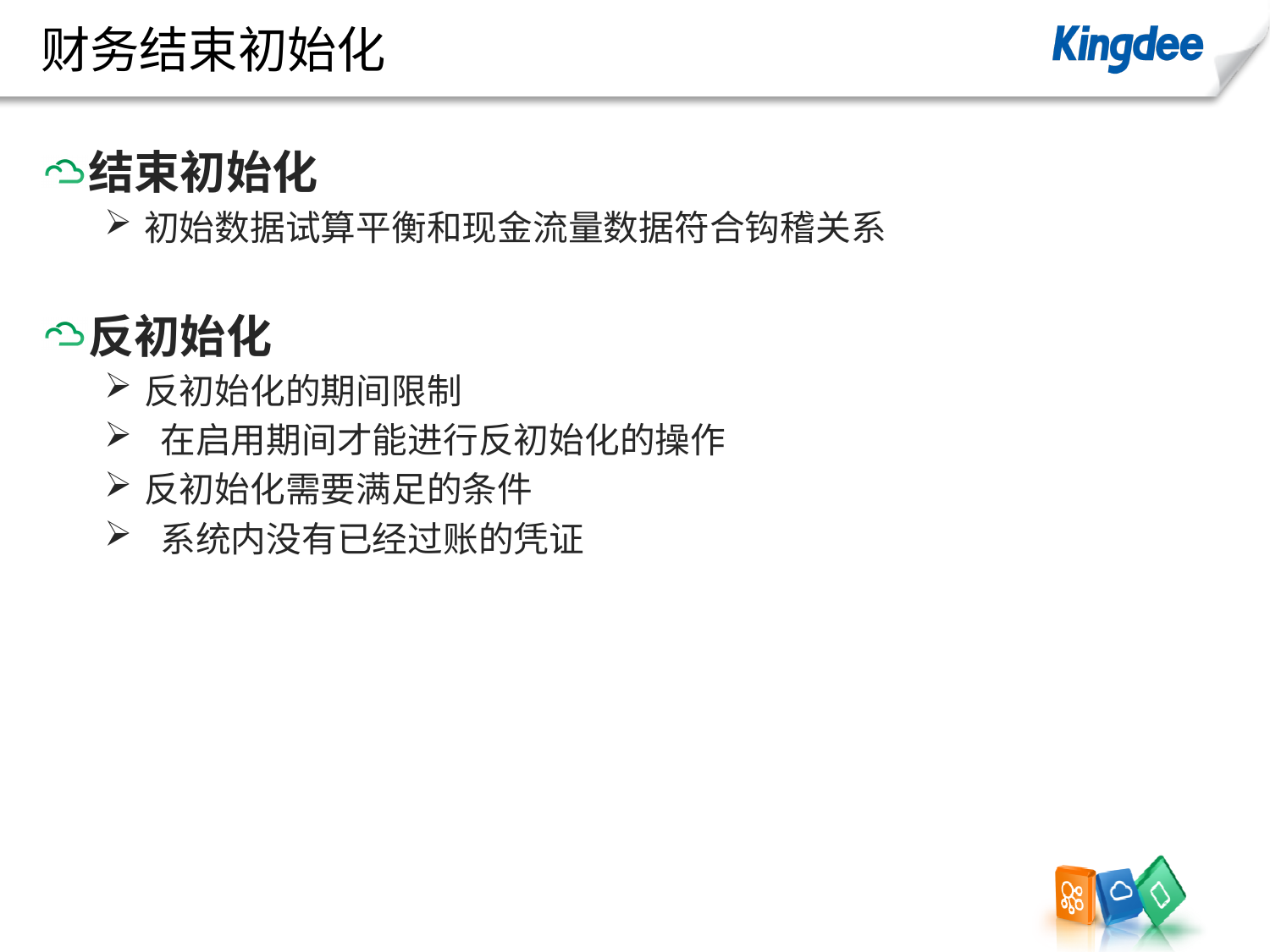

# 财务结束初始化
结束初始化
初始数据试算平衡和现金流量数据符合钩稽关系

反初始化
反初始化的期间限制
 在启用期间才能进行反初始化的操作
反初始化需要满足的条件
 系统内没有已经过账的凭证